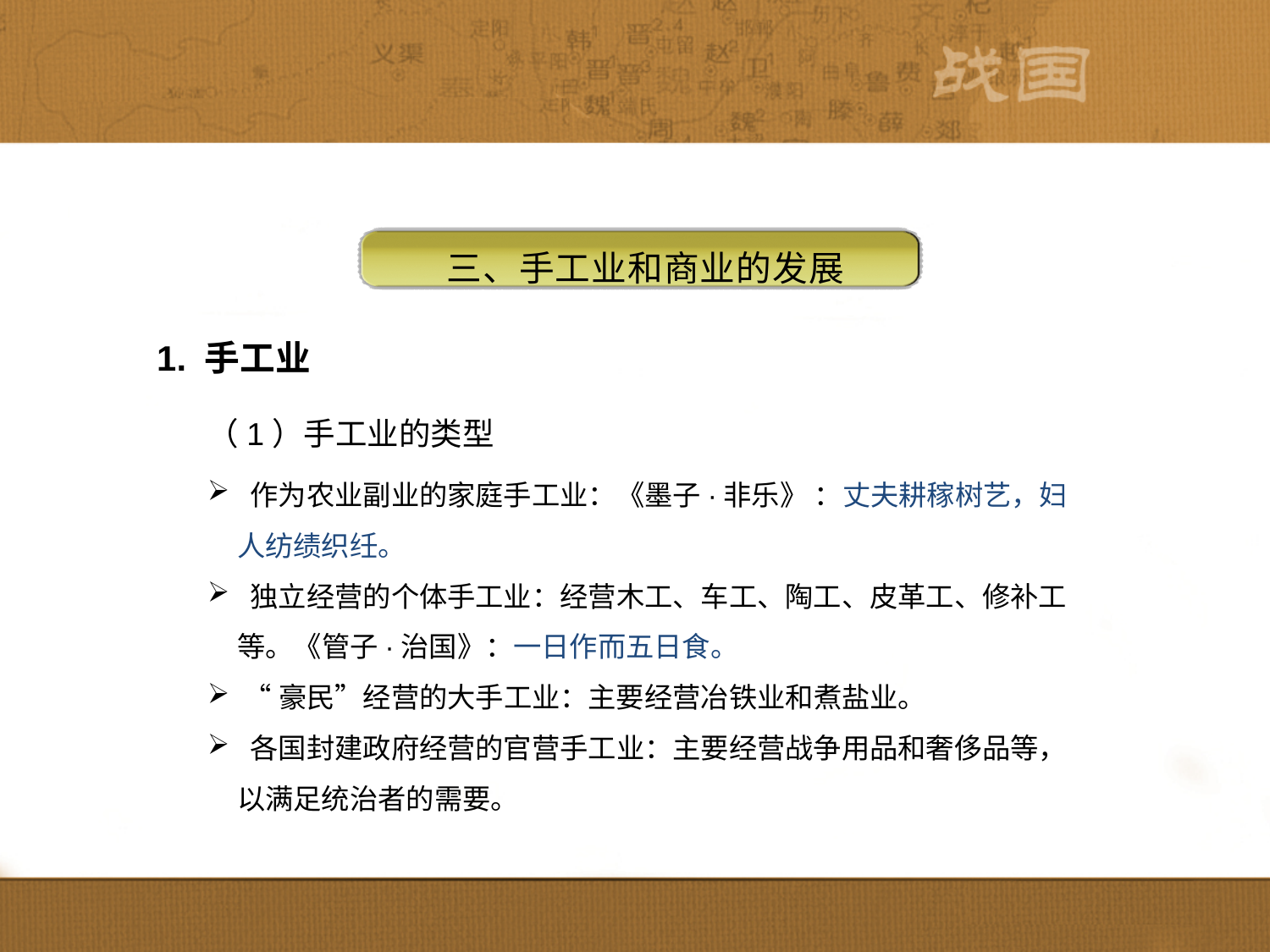

三、手工业和商业的发展
1. 手工业
　　（1）手工业的类型
 作为农业副业的家庭手工业：《墨子·非乐》 ：丈夫耕稼树艺，妇人纺绩织纴。
 独立经营的个体手工业：经营木工、车工、陶工、皮革工、修补工等。《管子·治国》：一日作而五日食。
 “豪民”经营的大手工业：主要经营冶铁业和煮盐业。
 各国封建政府经营的官营手工业：主要经营战争用品和奢侈品等，以满足统治者的需要。